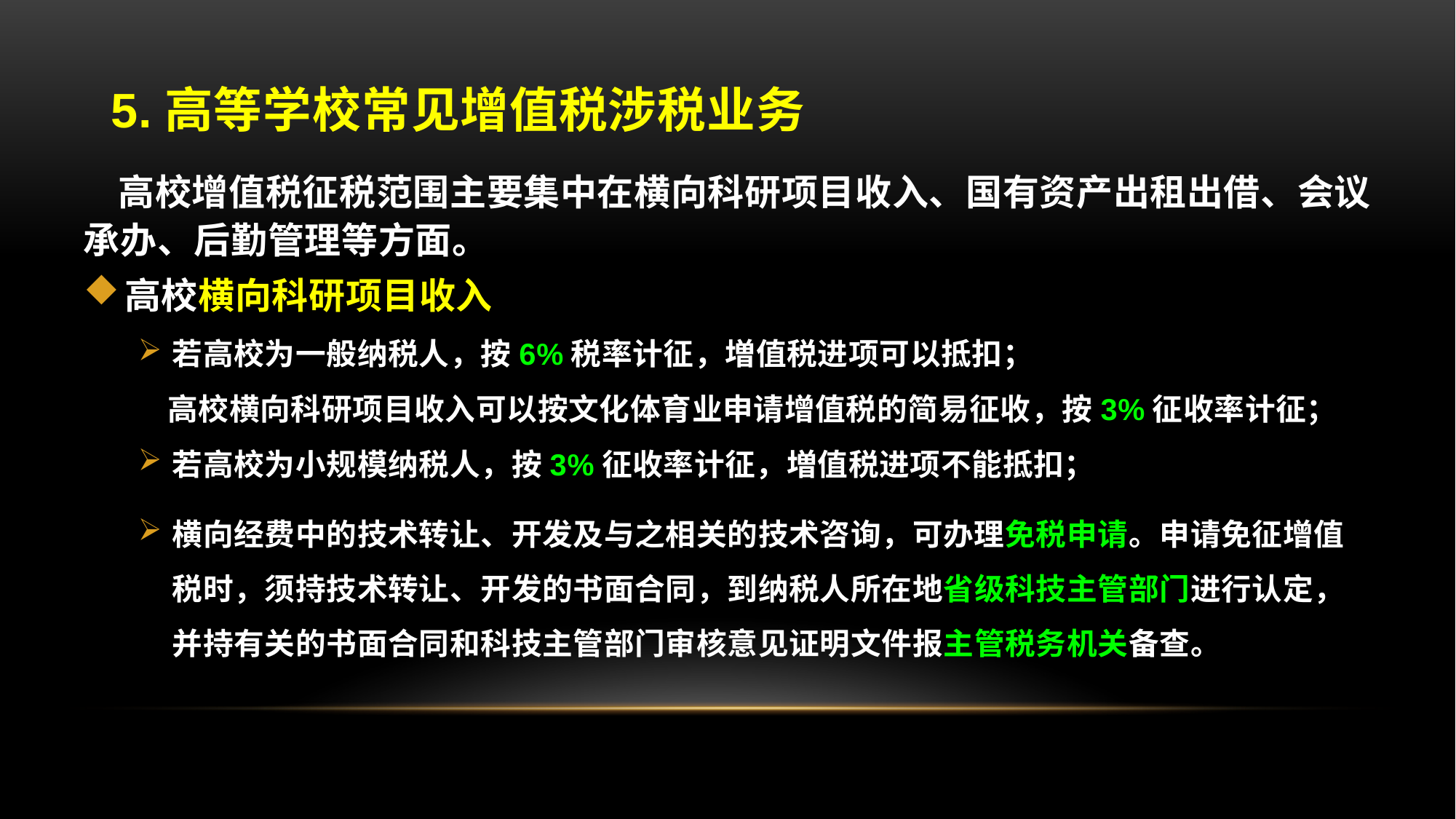

# 5.高等学校常见增值税涉税业务
   高校增值税征税范围主要集中在横向科研项目收入、国有资产出租出借、会议承办、后勤管理等方面。
高校横向科研项目收入
若高校为一般纳税人，按6%税率计征，増值税进项可以抵扣；
   高校横向科研项目收入可以按文化体育业申请增值税的简易征收，按3%征收率计征；
若高校为小规模纳税人，按3%征收率计征，増值税进项不能抵扣；
横向经费中的技术转让、开发及与之相关的技术咨询，可办理免税申请。申请免征增值税时，须持技术转让、开发的书面合同，到纳税人所在地省级科技主管部门进行认定，并持有关的书面合同和科技主管部门审核意见证明文件报主管税务机关备查。
16